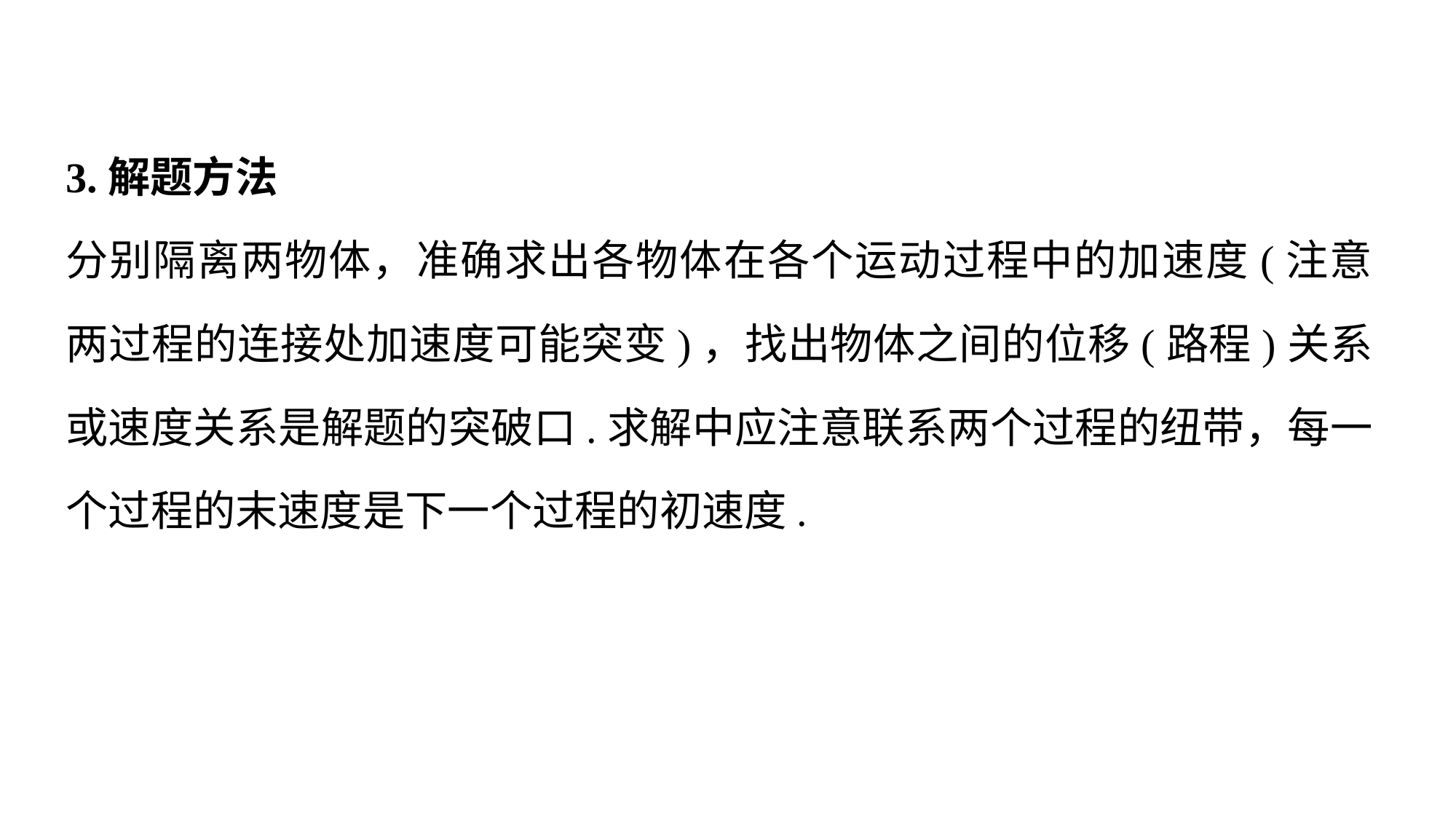

3.解题方法
分别隔离两物体，准确求出各物体在各个运动过程中的加速度(注意两过程的连接处加速度可能突变)，找出物体之间的位移(路程)关系或速度关系是解题的突破口.求解中应注意联系两个过程的纽带，每一个过程的末速度是下一个过程的初速度.